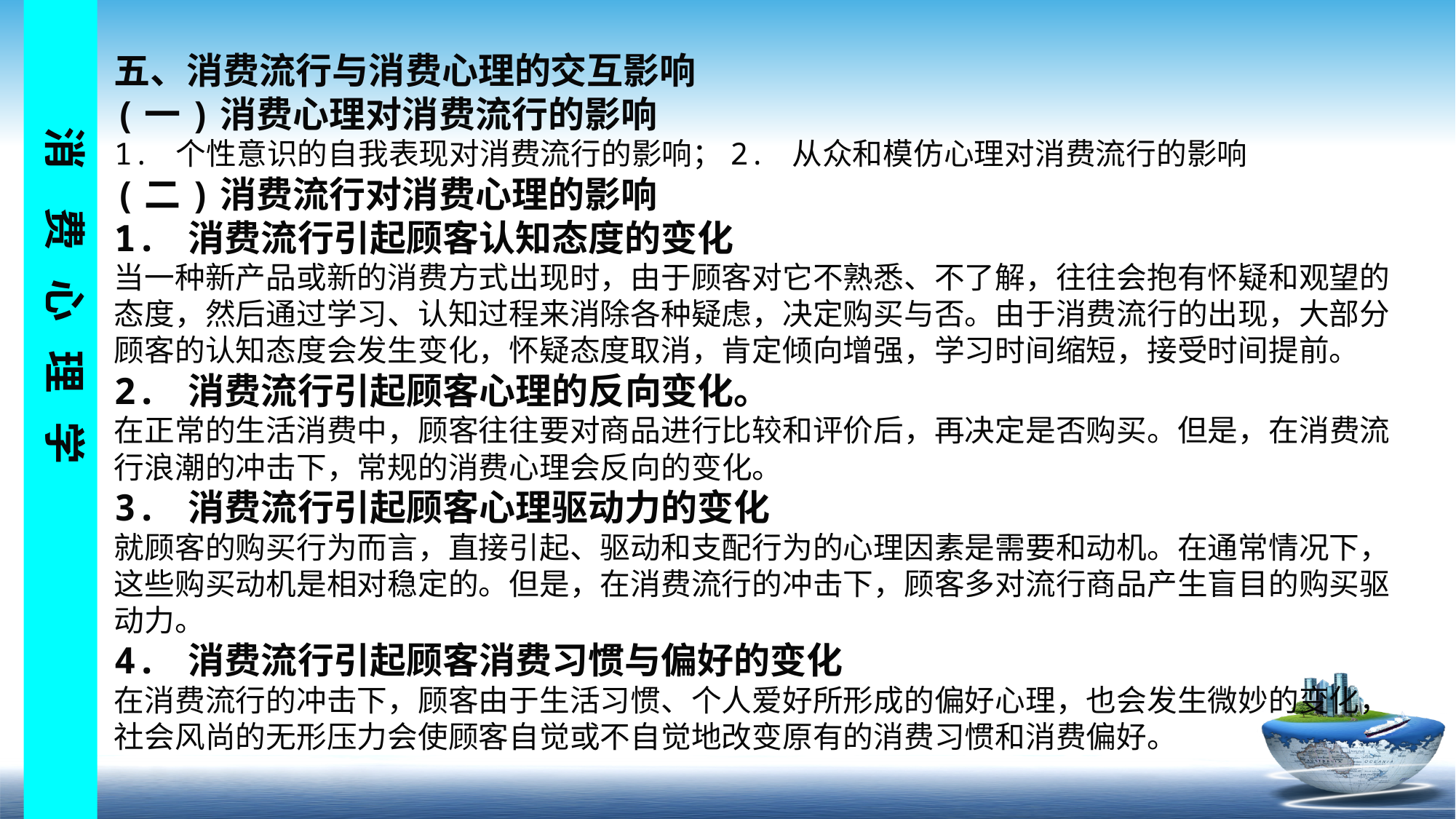

五、消费流行与消费心理的交互影响
(一)消费心理对消费流行的影响
1. 个性意识的自我表现对消费流行的影响；2. 从众和模仿心理对消费流行的影响
(二)消费流行对消费心理的影响
1. 消费流行引起顾客认知态度的变化
当一种新产品或新的消费方式出现时，由于顾客对它不熟悉、不了解，往往会抱有怀疑和观望的态度，然后通过学习、认知过程来消除各种疑虑，决定购买与否。由于消费流行的出现，大部分顾客的认知态度会发生变化，怀疑态度取消，肯定倾向增强，学习时间缩短，接受时间提前。
2. 消费流行引起顾客心理的反向变化。
在正常的生活消费中，顾客往往要对商品进行比较和评价后，再决定是否购买。但是，在消费流行浪潮的冲击下，常规的消费心理会反向的变化。
3. 消费流行引起顾客心理驱动力的变化
就顾客的购买行为而言，直接引起、驱动和支配行为的心理因素是需要和动机。在通常情况下，这些购买动机是相对稳定的。但是，在消费流行的冲击下，顾客多对流行商品产生盲目的购买驱动力。
4. 消费流行引起顾客消费习惯与偏好的变化
在消费流行的冲击下，顾客由于生活习惯、个人爱好所形成的偏好心理，也会发生微妙的变化，社会风尚的无形压力会使顾客自觉或不自觉地改变原有的消费习惯和消费偏好。